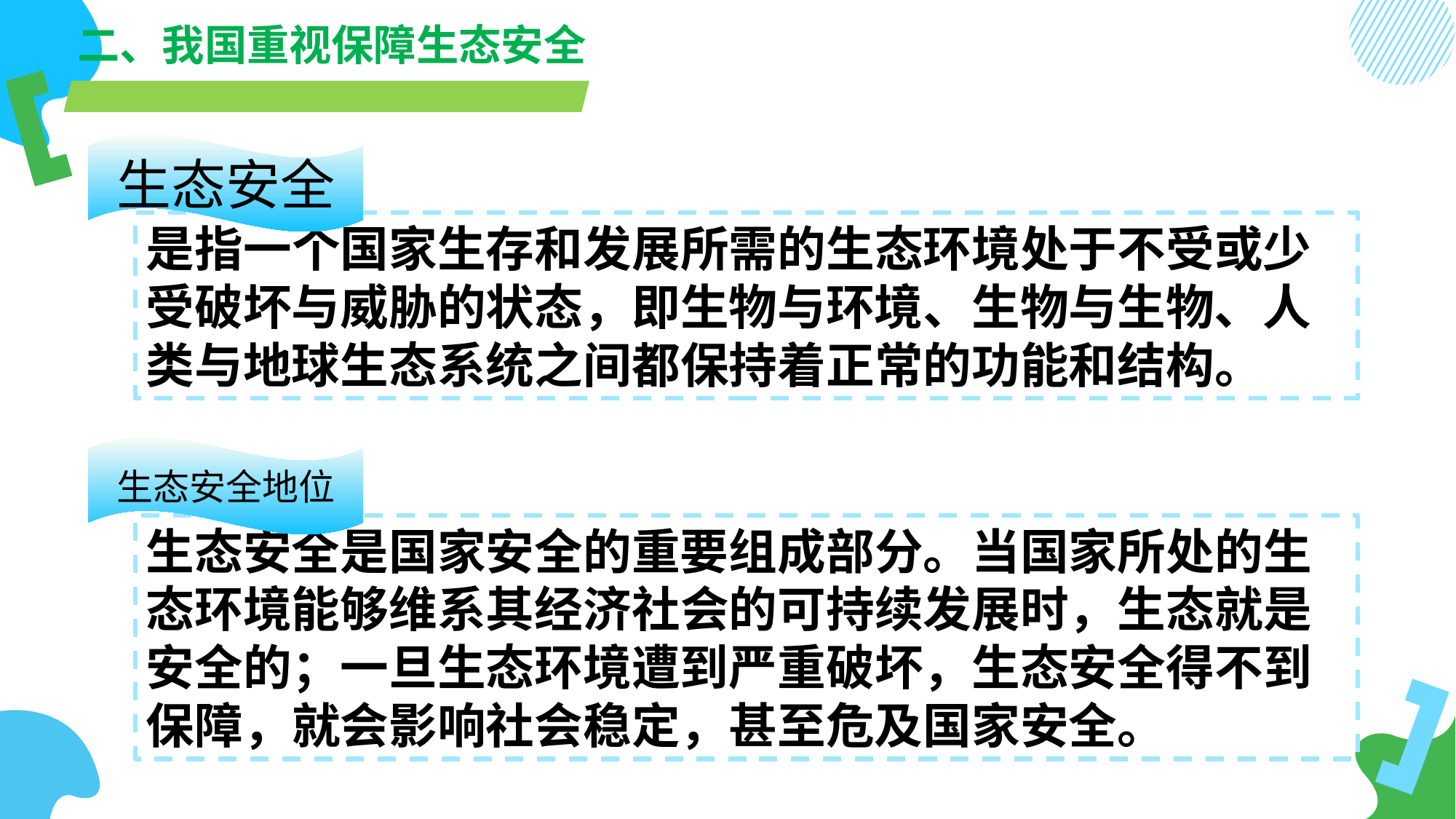

二、我国重视保障生态安全

生态安全
是指一个国家生存和发展所需的生态环境处于不受或少受破坏与威胁的状态，即生物与环境、生物与生物、人类与地球生态系统之间都保持着正常的功能和结构。
生态安全地位
生态安全是国家安全的重要组成部分。当国家所处的生态环境能够维系其经济社会的可持续发展时，生态就是安全的；一旦生态环境遭到严重破坏，生态安全得不到保障，就会影响社会稳定，甚至危及国家安全。